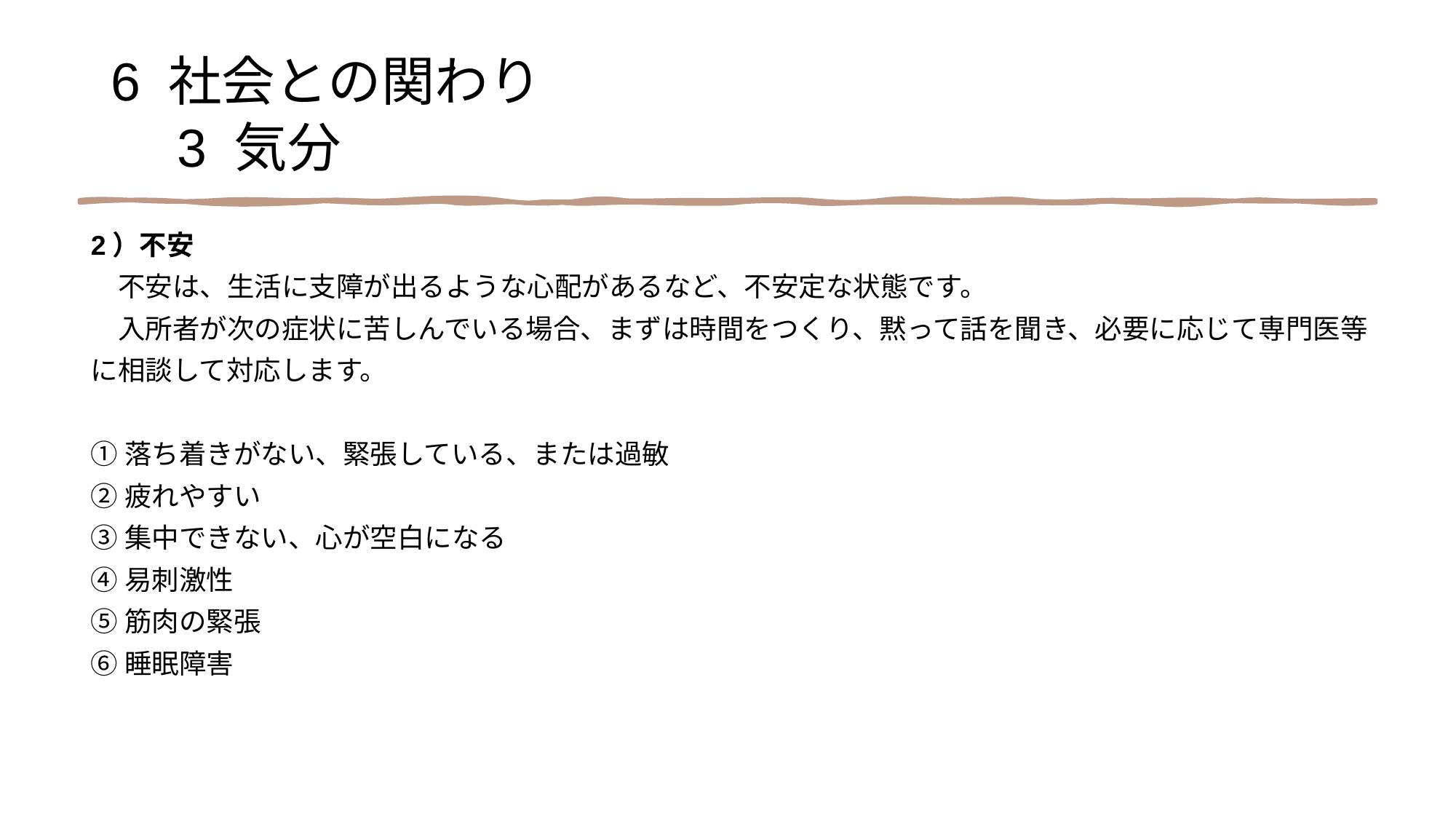

6 社会との関わり
　3 気分

2）不安
　不安は、生活に支障が出るような心配があるなど、不安定な状態です。
　入所者が次の症状に苦しんでいる場合、まずは時間をつくり、黙って話を聞き、必要に応じて専門医等
に相談して対応します。

①落ち着きがない、緊張している、または過敏
②疲れやすい
③集中できない、心が空白になる
④易刺激性
⑤筋肉の緊張
⑥睡眠障害